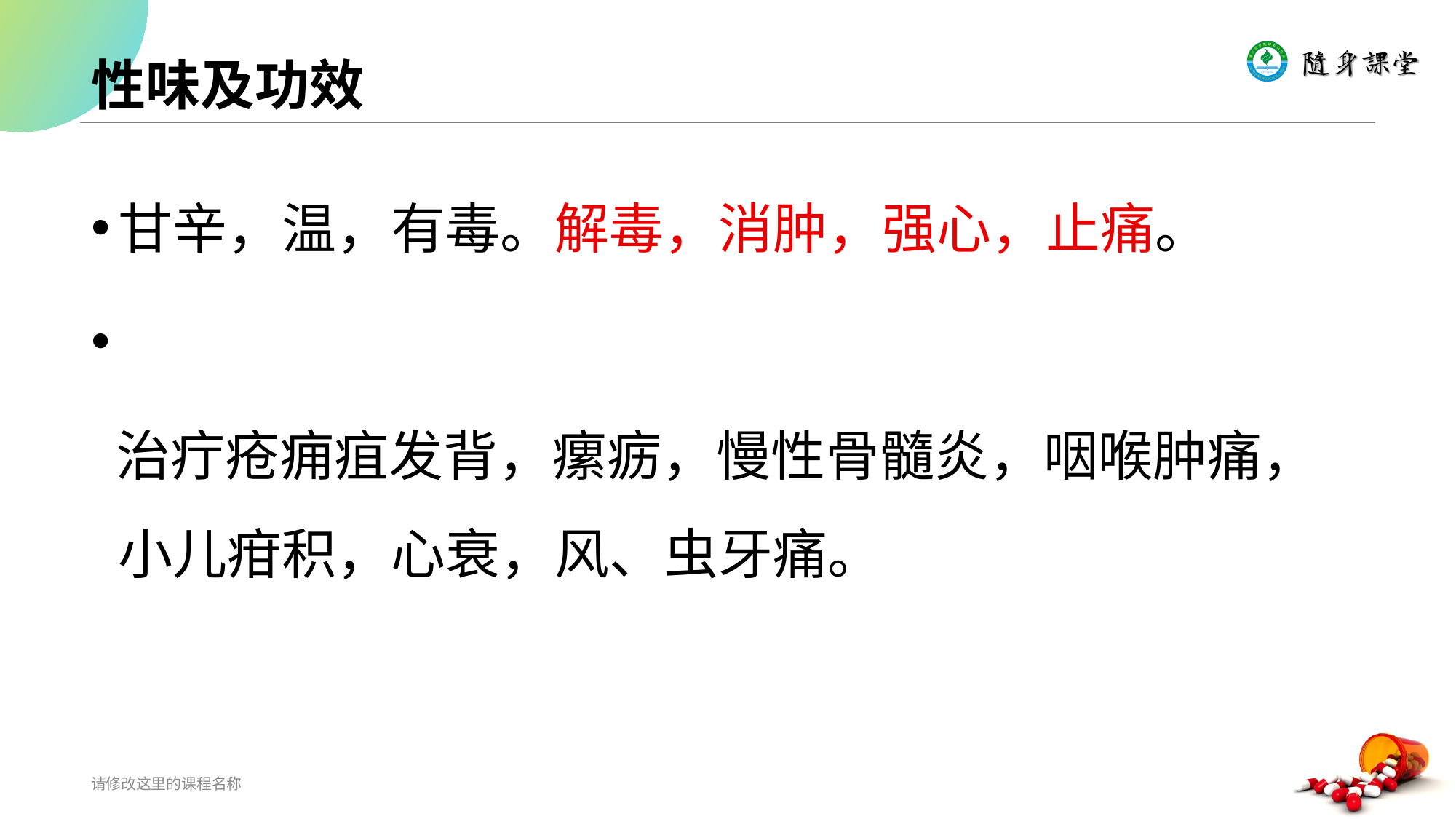

# 性味及功效
甘辛，温，有毒。解毒，消肿，强心，止痛。

 治疔疮痈疽发背，瘰疬，慢性骨髓炎，咽喉肿痛，小儿疳积，心衰，风、虫牙痛。

请修改这里的课程名称
14